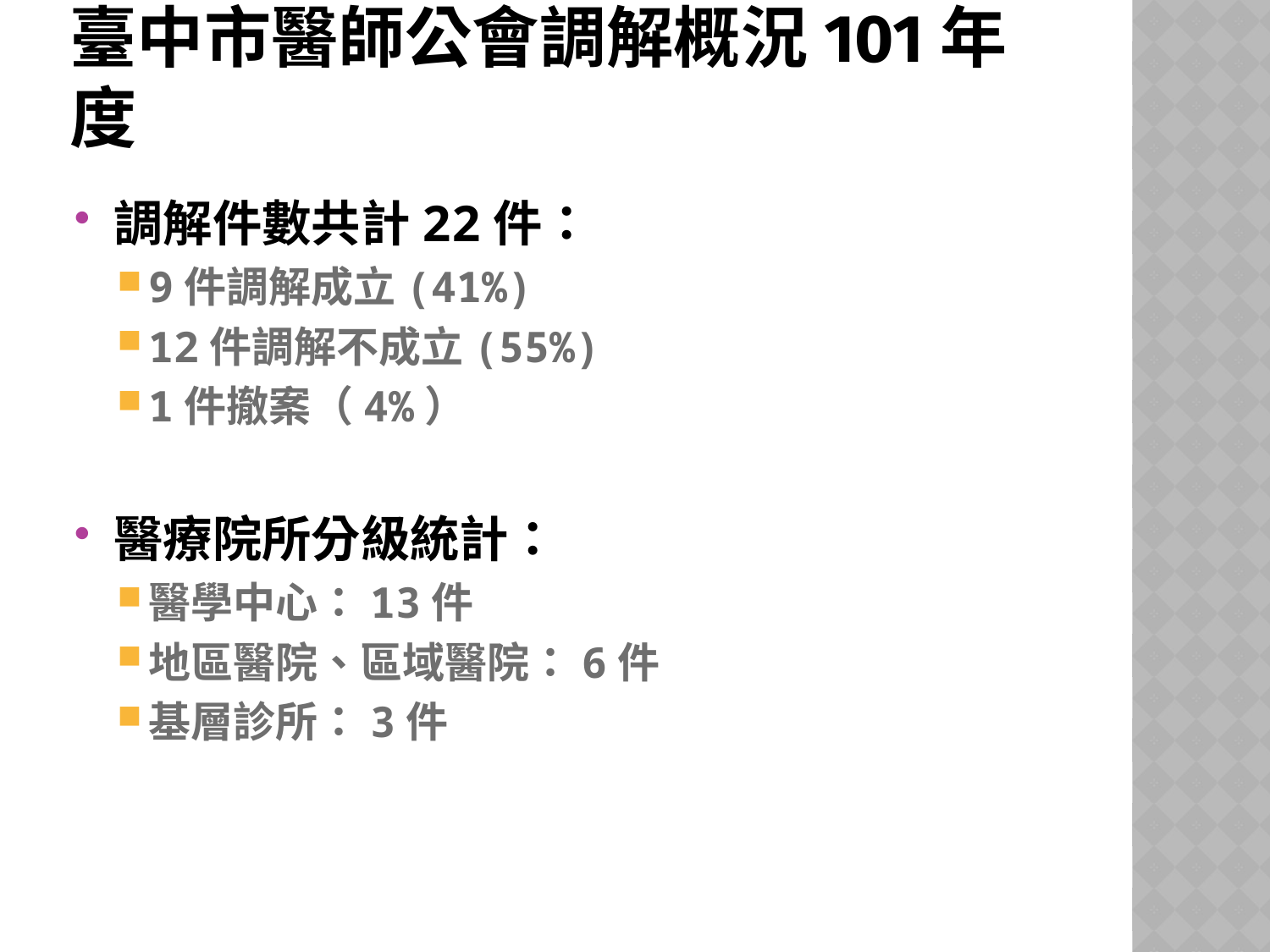

# 臺中市醫師公會調解概況101年度
調解件數共計22件：
9件調解成立(41%)
12件調解不成立(55%)
1件撤案（4%）

醫療院所分級統計：
醫學中心：13件
地區醫院、區域醫院：6件
基層診所：3件